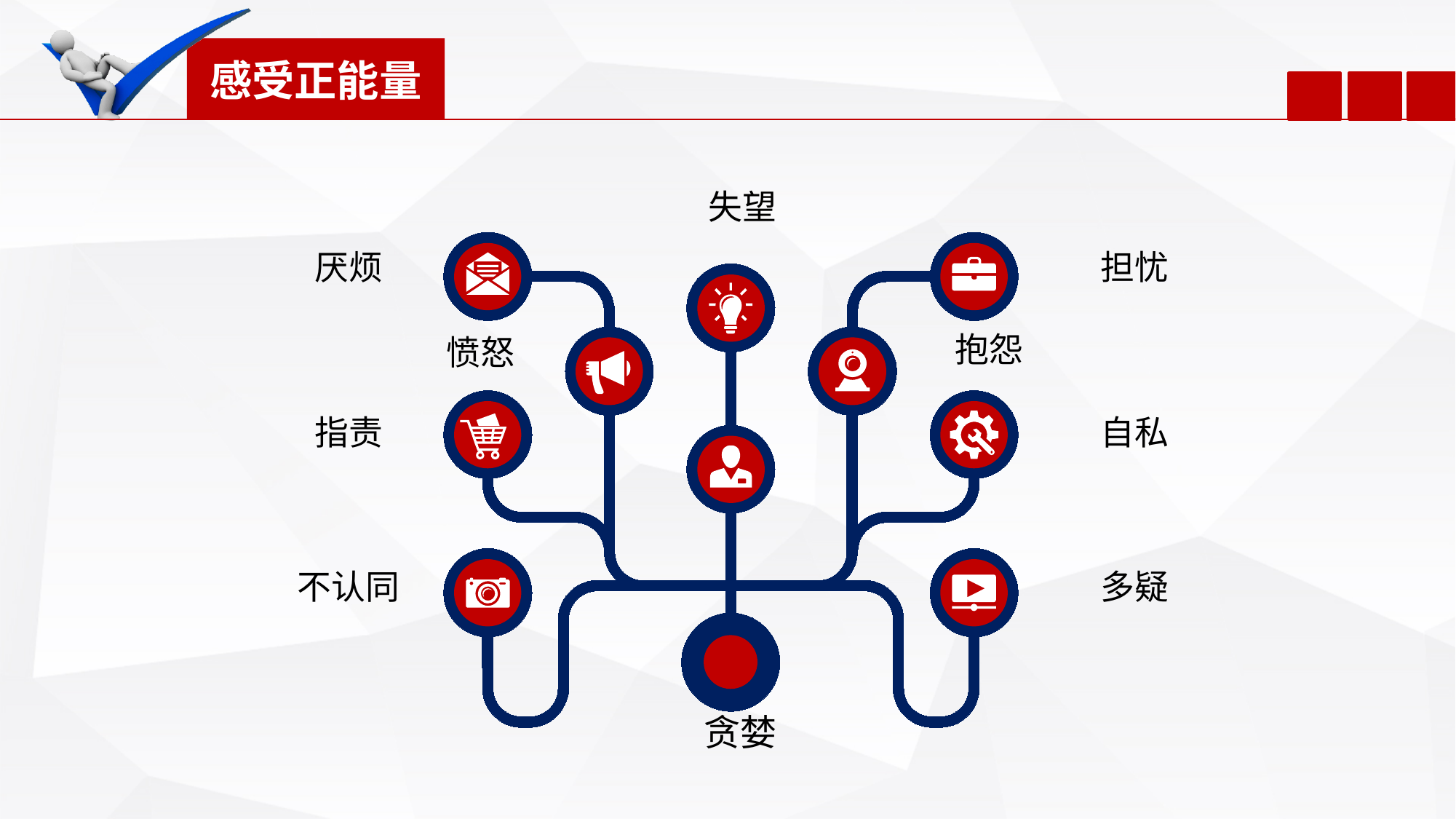

失望

厌烦
担忧
抱怨
愤怒
指责
自私
不认同
多疑
贪婪